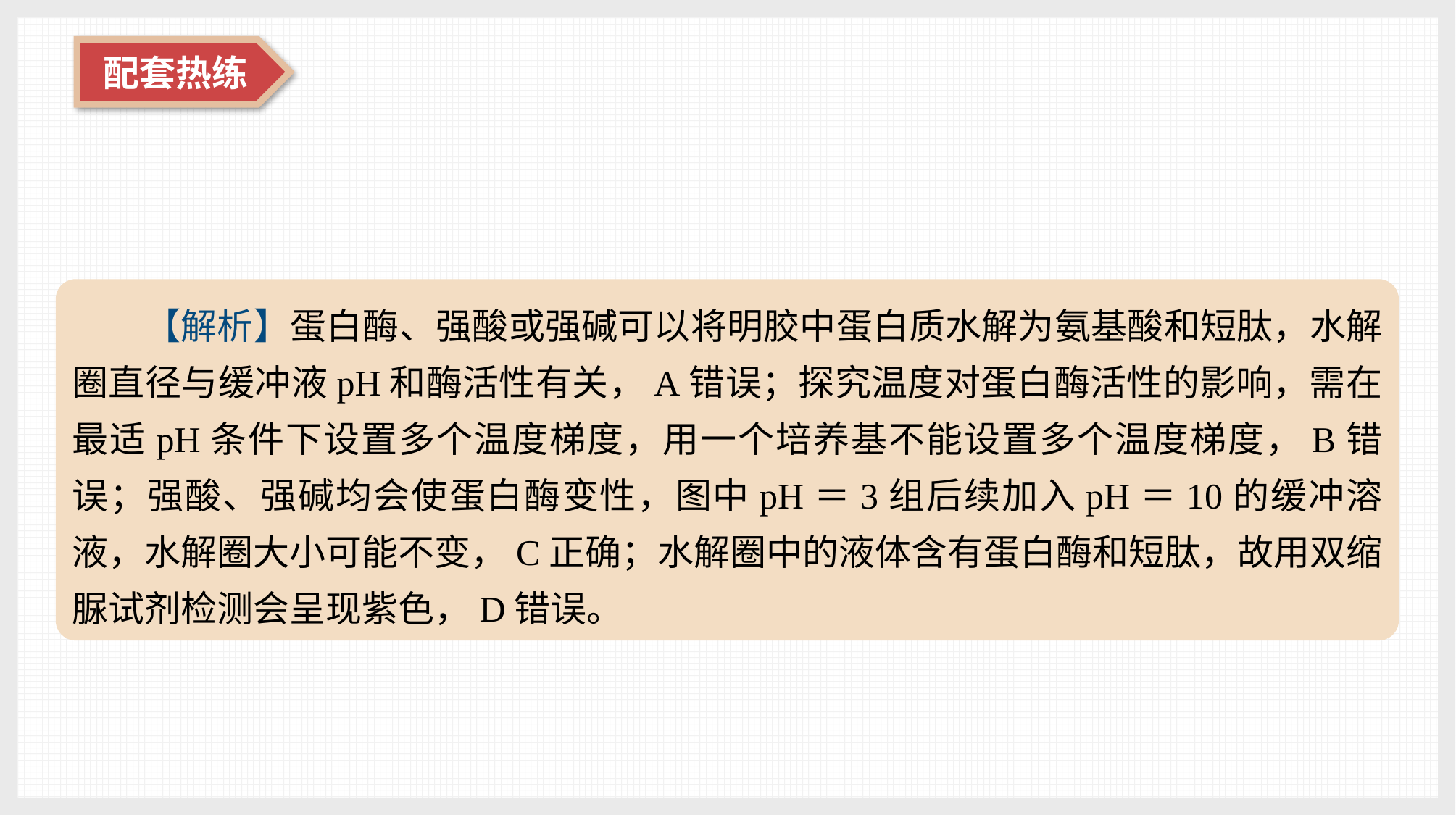

【解析】蛋白酶、强酸或强碱可以将明胶中蛋白质水解为氨基酸和短肽，水解圈直径与缓冲液pH和酶活性有关，A错误；探究温度对蛋白酶活性的影响，需在最适pH条件下设置多个温度梯度，用一个培养基不能设置多个温度梯度，B错误；强酸、强碱均会使蛋白酶变性，图中pH＝3组后续加入pH＝10的缓冲溶液，水解圈大小可能不变，C正确；水解圈中的液体含有蛋白酶和短肽，故用双缩脲试剂检测会呈现紫色，D错误。